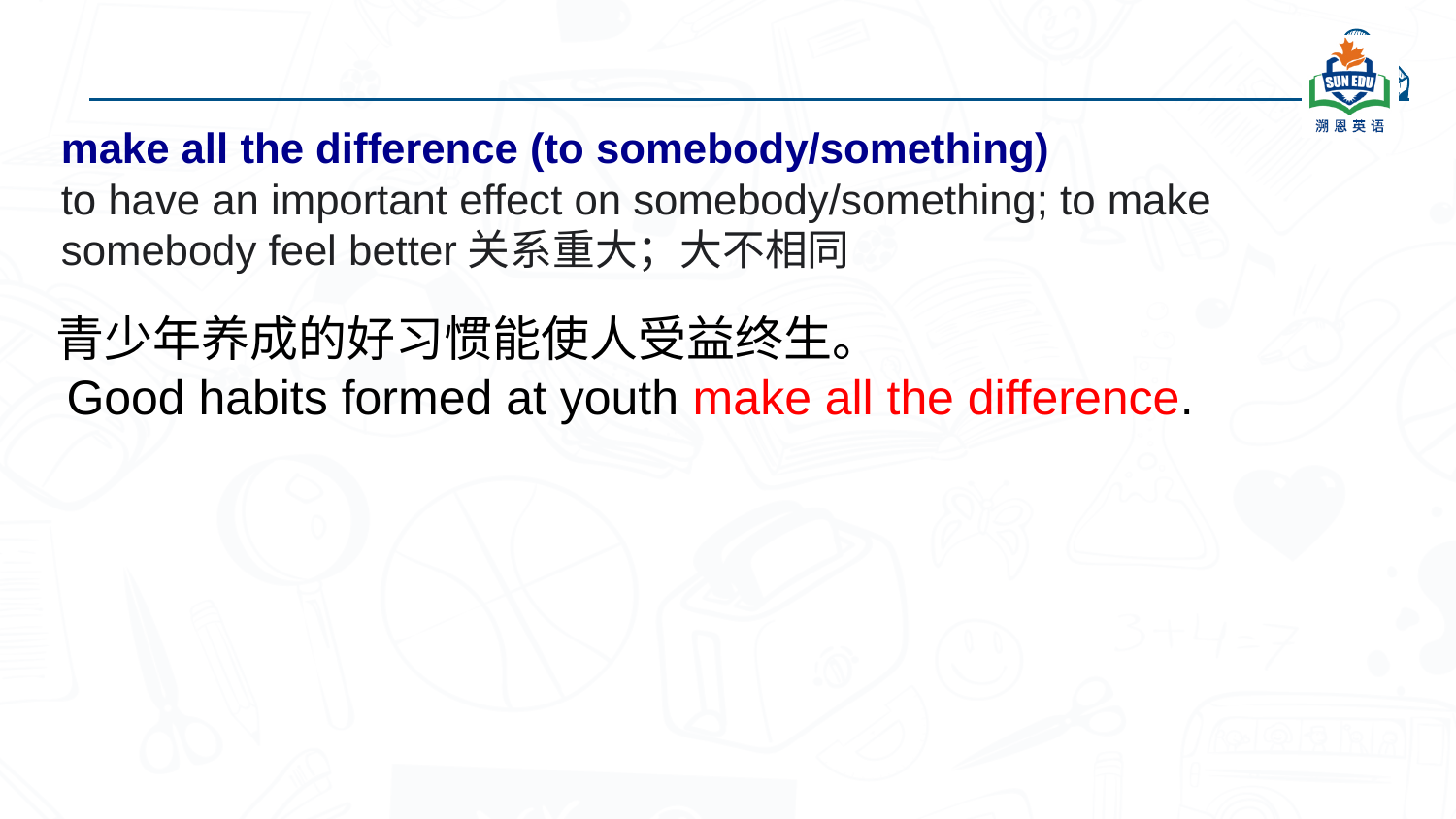

make all the difference (to somebody/something)
to have an important effect on somebody/something; to make somebody feel better关系重大；大不相同
青少年养成的好习惯能使人受益终生。
 Good habits formed at youth make all the difference.